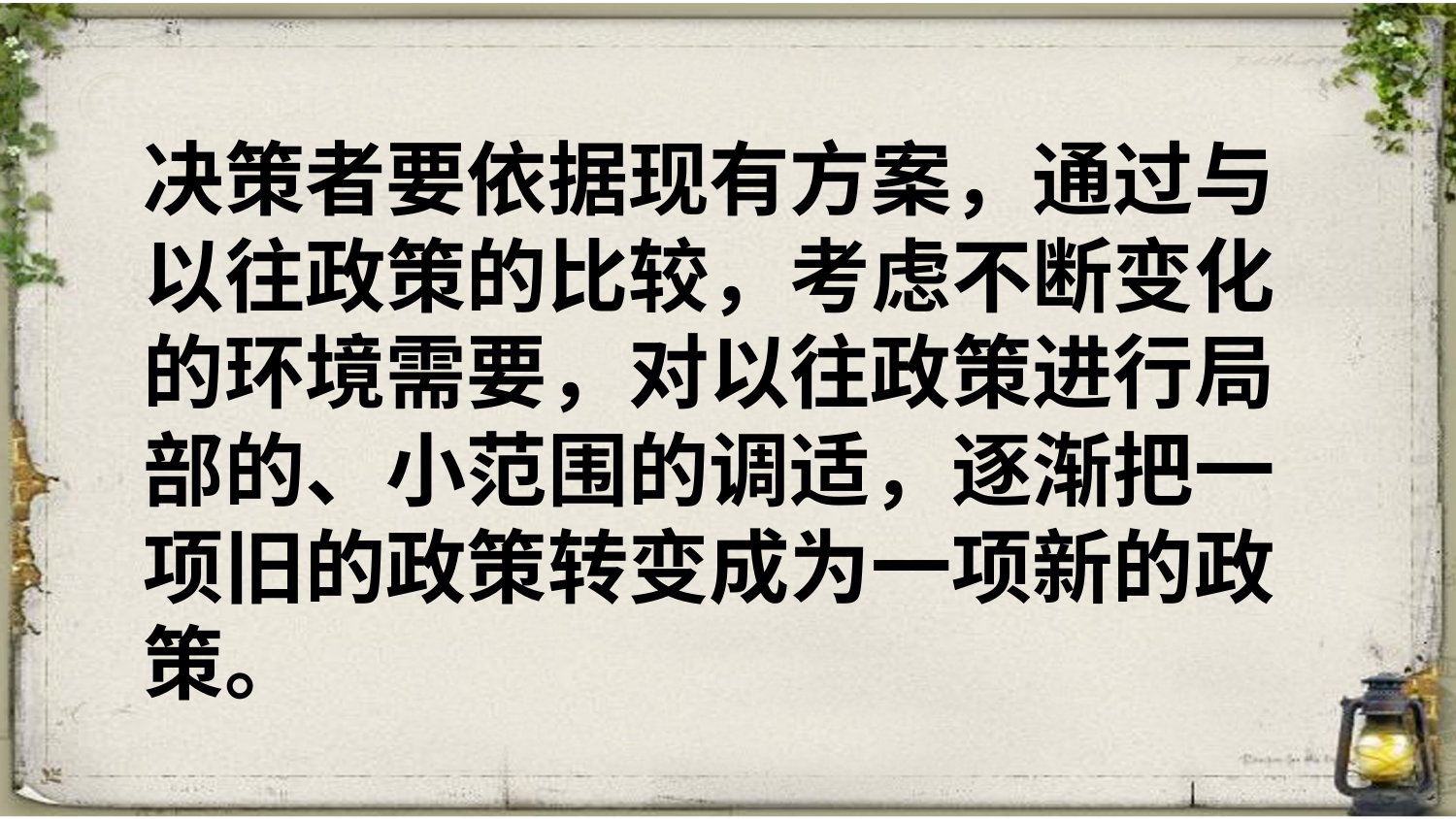

决策者要依据现有方案，通过与以往政策的比较，考虑不断变化的环境需要，对以往政策进行局部的、小范围的调适，逐渐把一项旧的政策转变成为一项新的政策。